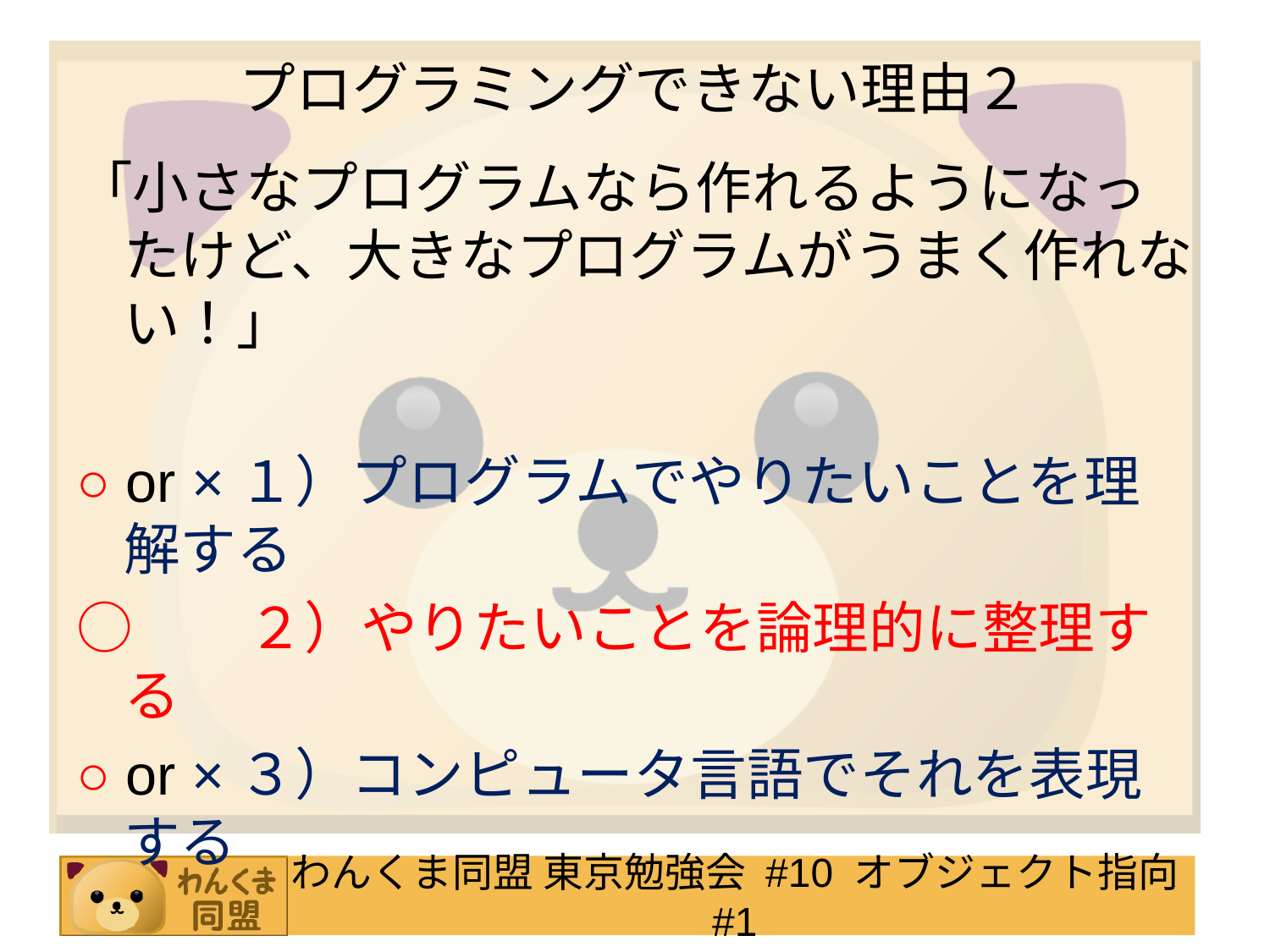

# プログラミングできない理由２
「小さなプログラムなら作れるようになったけど、大きなプログラムがうまく作れない！」

○ or ×１）プログラムでやりたいことを理解する
○        ２）やりたいことを論理的に整理する
○ or ×３）コンピュータ言語でそれを表現する